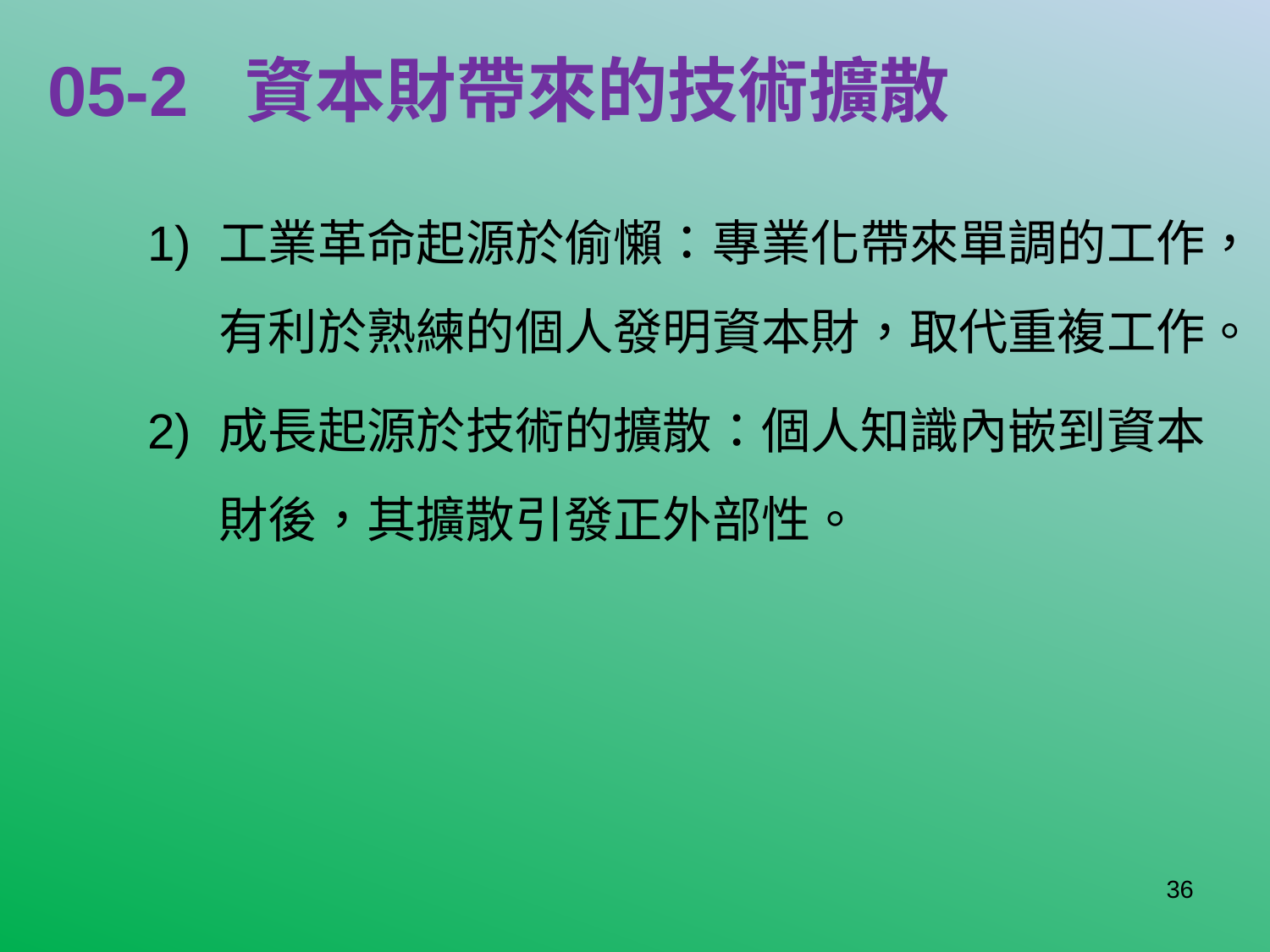

# 05-2  資本財帶來的技術擴散
工業革命起源於偷懶：專業化帶來單調的工作，有利於熟練的個人發明資本財，取代重複工作。
成長起源於技術的擴散：個人知識內嵌到資本財後，其擴散引發正外部性。

36